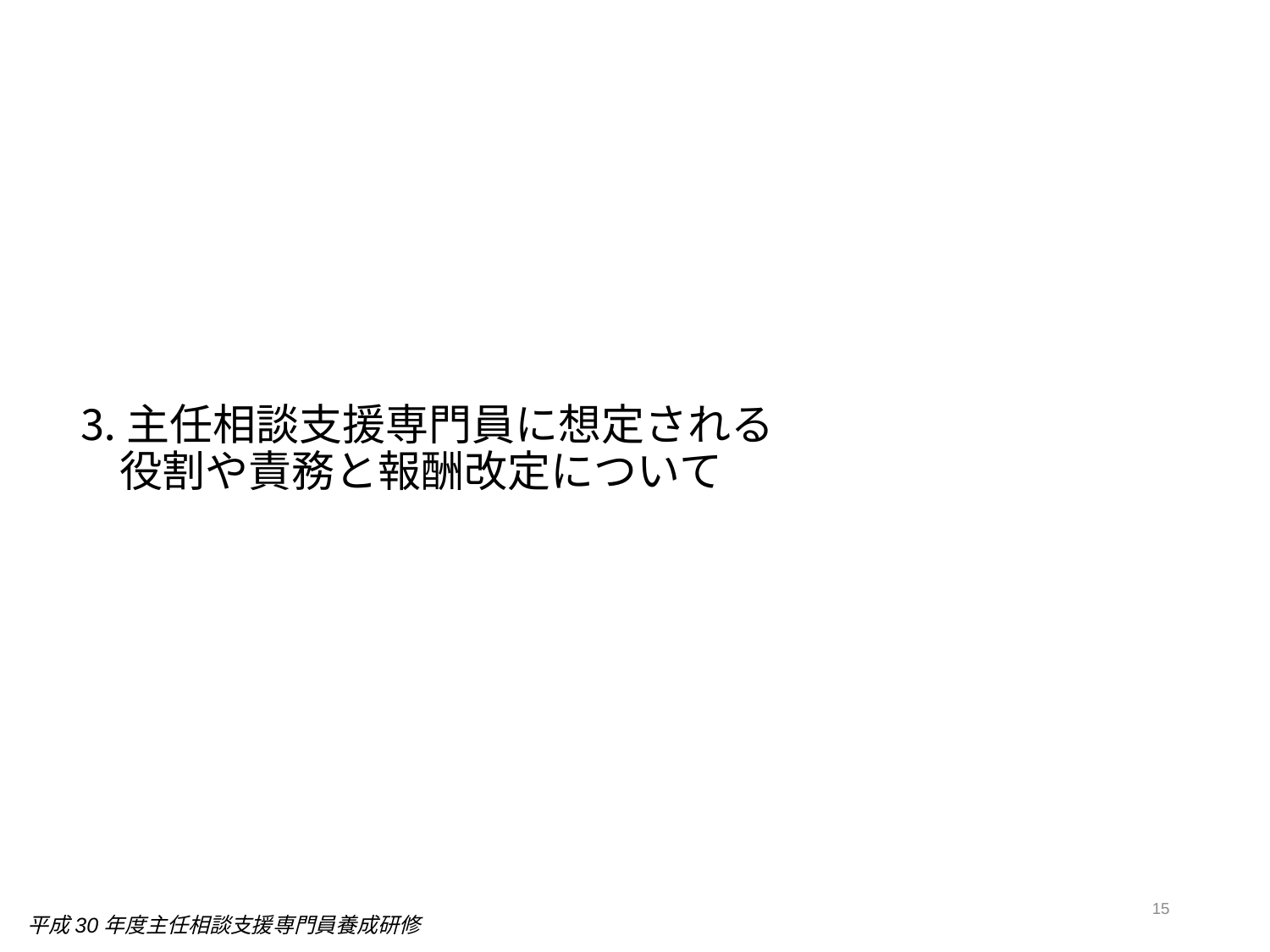

# ⒊主任相談支援専門員に想定される 　役割や責務と報酬改定について
15
平成30年度主任相談支援専門員養成研修